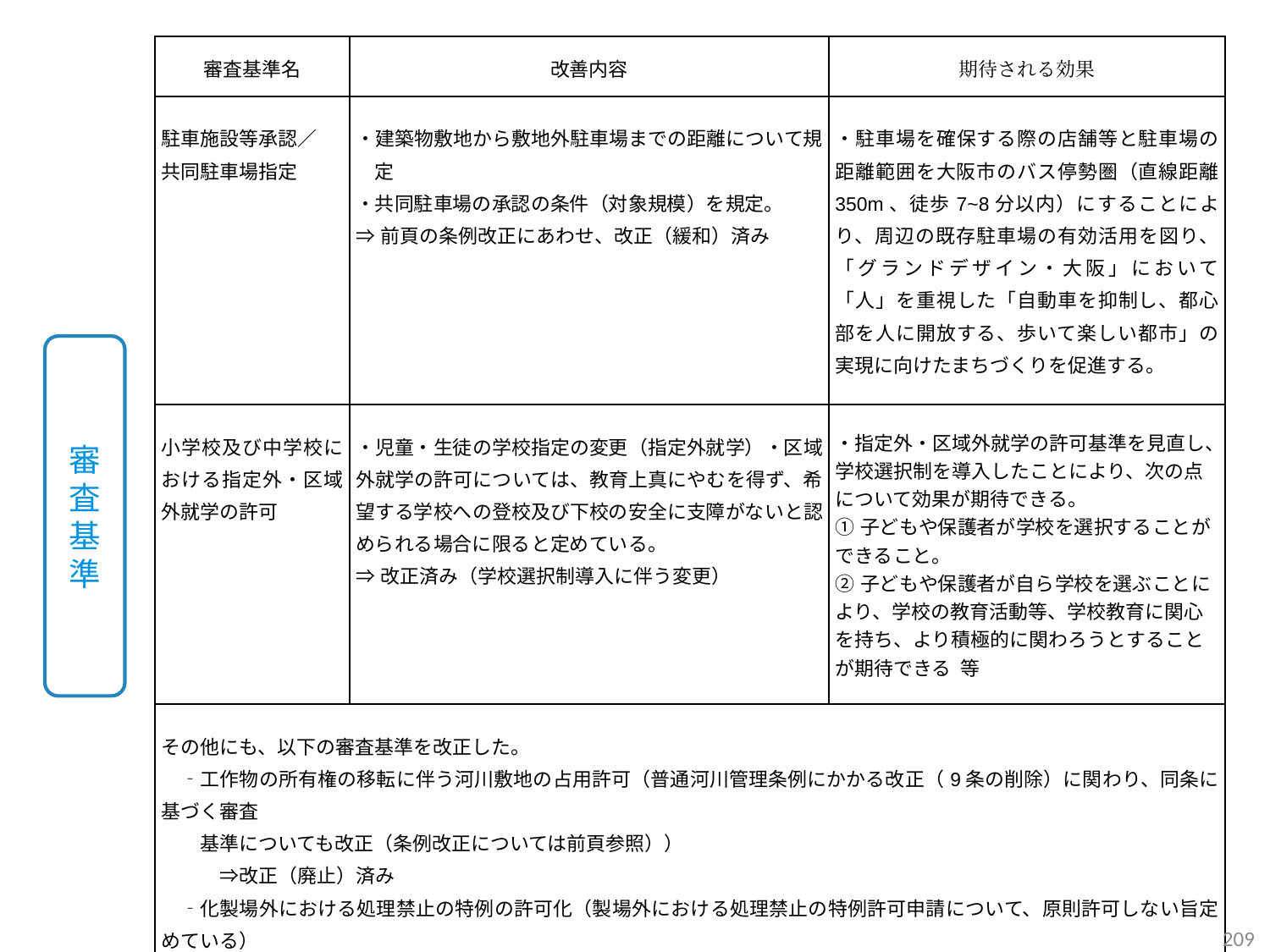

| 審査基準名 | 改善内容 | 期待される効果 |
| --- | --- | --- |
| 駐車施設等承認／ 共同駐車場指定 | ・建築物敷地から敷地外駐車場までの距離について規定 ・共同駐車場の承認の条件（対象規模）を規定。 ⇒前頁の条例改正にあわせ、改正（緩和）済み | ・駐車場を確保する際の店舗等と駐車場の距離範囲を大阪市のバス停勢圏（直線距離 350m、徒歩7~8分以内）にすることにより、周辺の既存駐車場の有効活用を図り、「グランドデザイン・大阪」において「人」を重視した「自動車を抑制し、都心部を人に開放する、歩いて楽しい都市」の実現に向けたまちづくりを促進する。 |
| 小学校及び中学校における指定外・区域外就学の許可 | ・児童・生徒の学校指定の変更（指定外就学）・区域外就学の許可については、教育上真にやむを得ず、希望する学校への登校及び下校の安全に支障がないと認められる場合に限ると定めている。 ⇒改正済み（学校選択制導入に伴う変更） | ・指定外・区域外就学の許可基準を見直し、学校選択制を導入したことにより、次の点について効果が期待できる。 ①子どもや保護者が学校を選択することができること。 ②子どもや保護者が自ら学校を選ぶことにより、学校の教育活動等、学校教育に関心を持ち、より積極的に関わろうとすることが期待できる 等 |
| その他にも、以下の審査基準を改正した。 　‐工作物の所有権の移転に伴う河川敷地の占用許可（普通河川管理条例にかかる改正（9条の削除）に関わり、同条に基づく審査　 　　基準についても改正（条例改正については前頁参照）） 　　　⇒改正（廃止）済み 　‐化製場外における処理禁止の特例の許可化（製場外における処理禁止の特例許可申請について、原則許可しない旨定めている） 　　　⇒改正（緩和）済み 　‐行政財産の目的外使用許可（使用を許可することができる範囲の基準として、「隣接」を要件としているほか、使用を許可しない相手方 　　の基準として、「市内又は近接市町村に住所又は事務所を有しない者」と定めている） 　　　⇒改正済み（隣接要件・地域要件の規定削除） |  |  |
審査基準
209